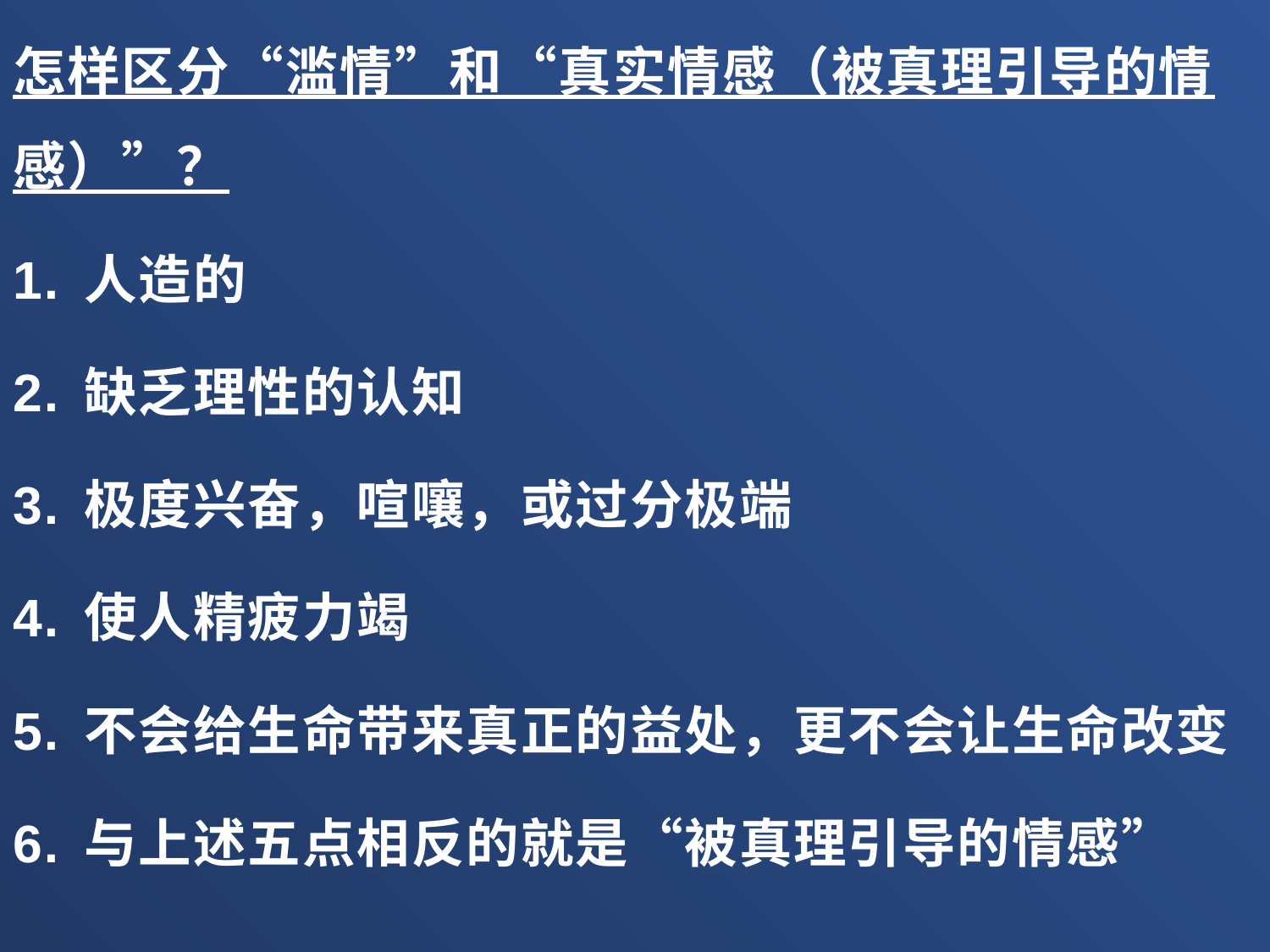

怎样区分“滥情”和“真实情感（被真理引导的情感）”？
人造的
缺乏理性的认知
极度兴奋，喧嚷，或过分极端
使人精疲力竭
不会给生命带来真正的益处，更不会让生命改变
与上述五点相反的就是“被真理引导的情感”